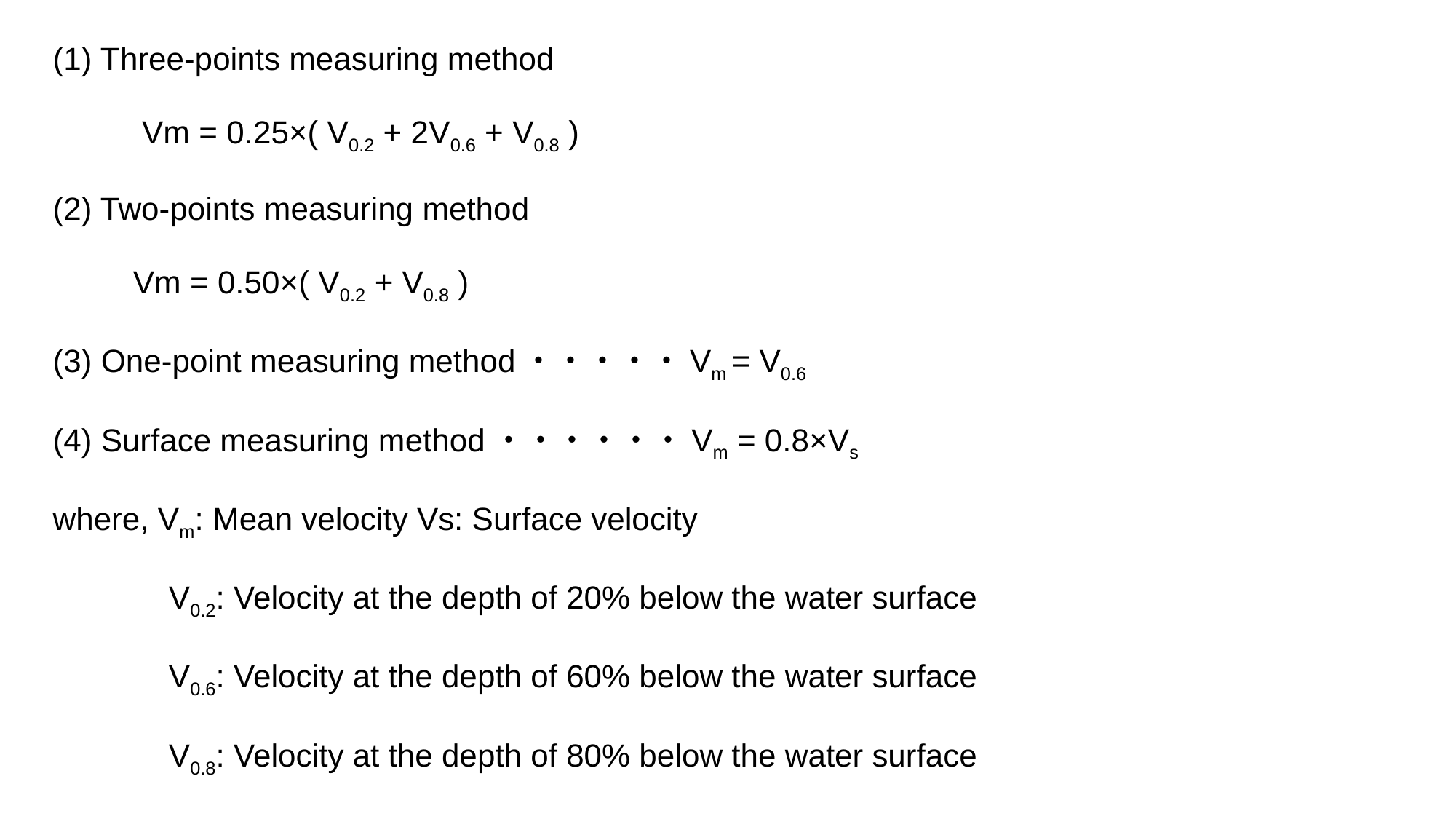

(1) Three-points measuring method
          Vm = 0.25×( V0.2 + 2V0.6 + V0.8 )
(2) Two-points measuring method
         Vm = 0.50×( V0.2 + V0.8 )
(3) One-point measuring method・・・・・Vm = V0.6
(4) Surface measuring method・・・・・・Vm = 0.8×Vs
where, Vm: Mean velocity Vs: Surface velocity
             V0.2: Velocity at the depth of 20% below the water surface
             V0.6: Velocity at the depth of 60% below the water surface
             V0.8: Velocity at the depth of 80% below the water surface